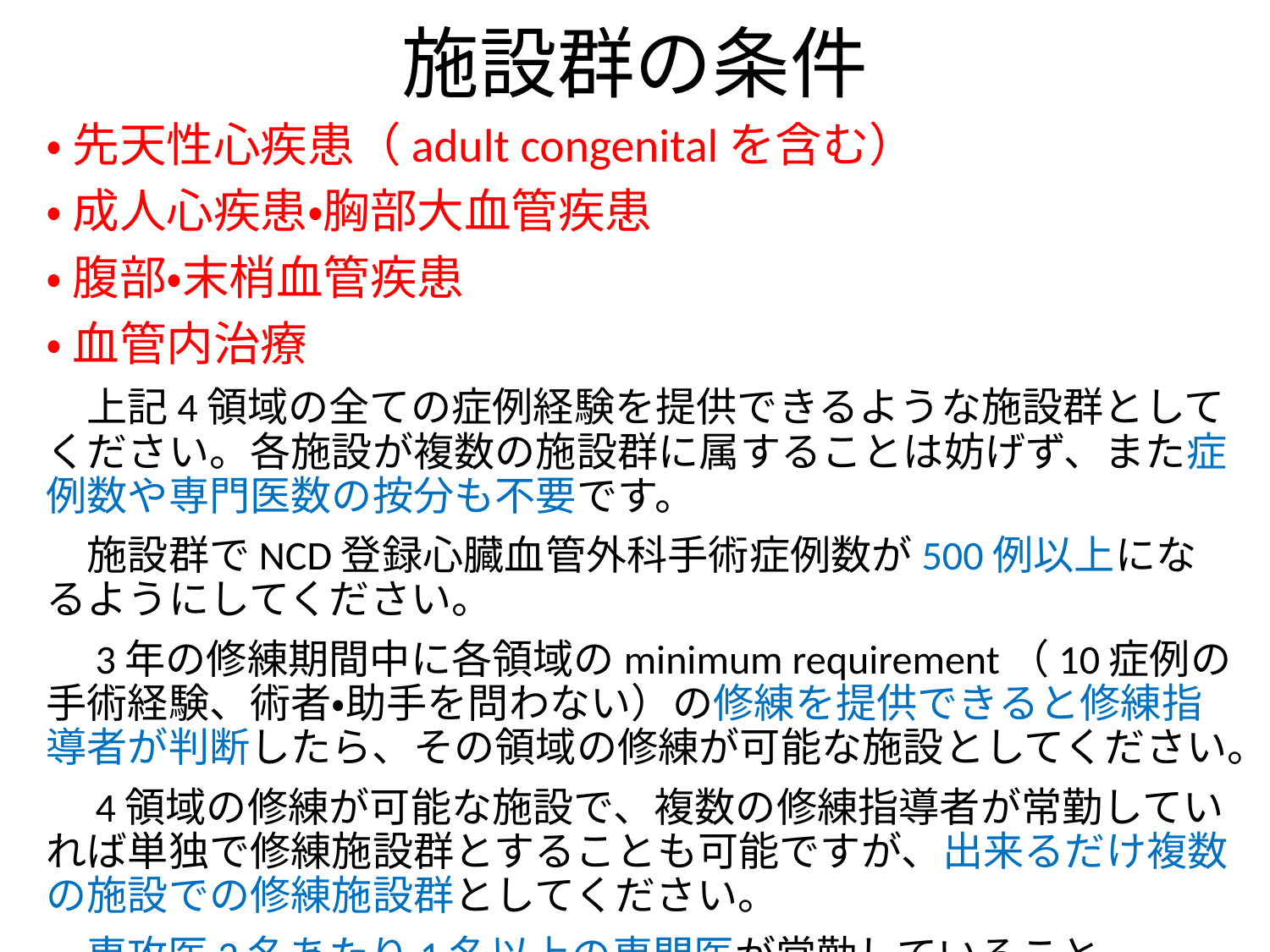

# 施設群の条件
・ 先天性心疾患（adult congenitalを含む）
・ 成人心疾患・胸部大血管疾患
・ 腹部・末梢血管疾患
・ 血管内治療
　上記4領域の全ての症例経験を提供できるような施設群としてください。各施設が複数の施設群に属することは妨げず、また症例数や専門医数の按分も不要です。
　施設群でNCD登録心臓血管外科手術症例数が500例以上になるようにしてください。
　3年の修練期間中に各領域のminimum requirement（10症例の手術経験、術者・助手を問わない）の修練を提供できると修練指導者が判断したら、その領域の修練が可能な施設としてください。
　4領域の修練が可能な施設で、複数の修練指導者が常勤していれば単独で修練施設群とすることも可能ですが、出来るだけ複数の施設での修練施設群としてください。
　専攻医2名あたり1名以上の専門医が常勤していること。